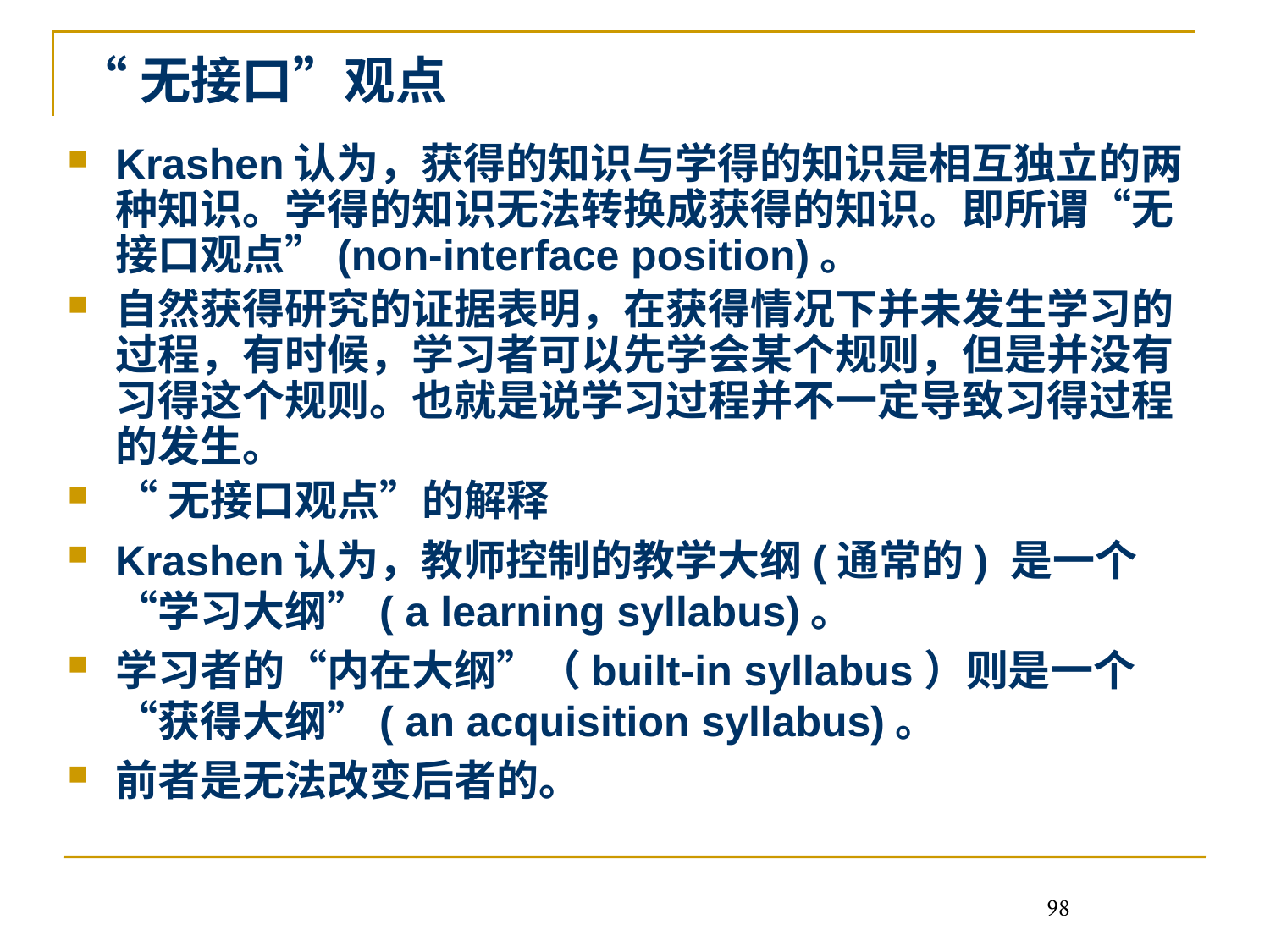

# “无接口”观点
Krashen认为，获得的知识与学得的知识是相互独立的两种知识。学得的知识无法转换成获得的知识。即所谓“无接口观点”(non-interface position)。
自然获得研究的证据表明，在获得情况下并未发生学习的过程，有时候，学习者可以先学会某个规则，但是并没有习得这个规则。也就是说学习过程并不一定导致习得过程的发生。
“无接口观点”的解释
Krashen认为，教师控制的教学大纲(通常的) 是一个“学习大纲”( a learning syllabus)。
学习者的“内在大纲”（built-in syllabus）则是一个“获得大纲”( an acquisition syllabus)。
前者是无法改变后者的。

98